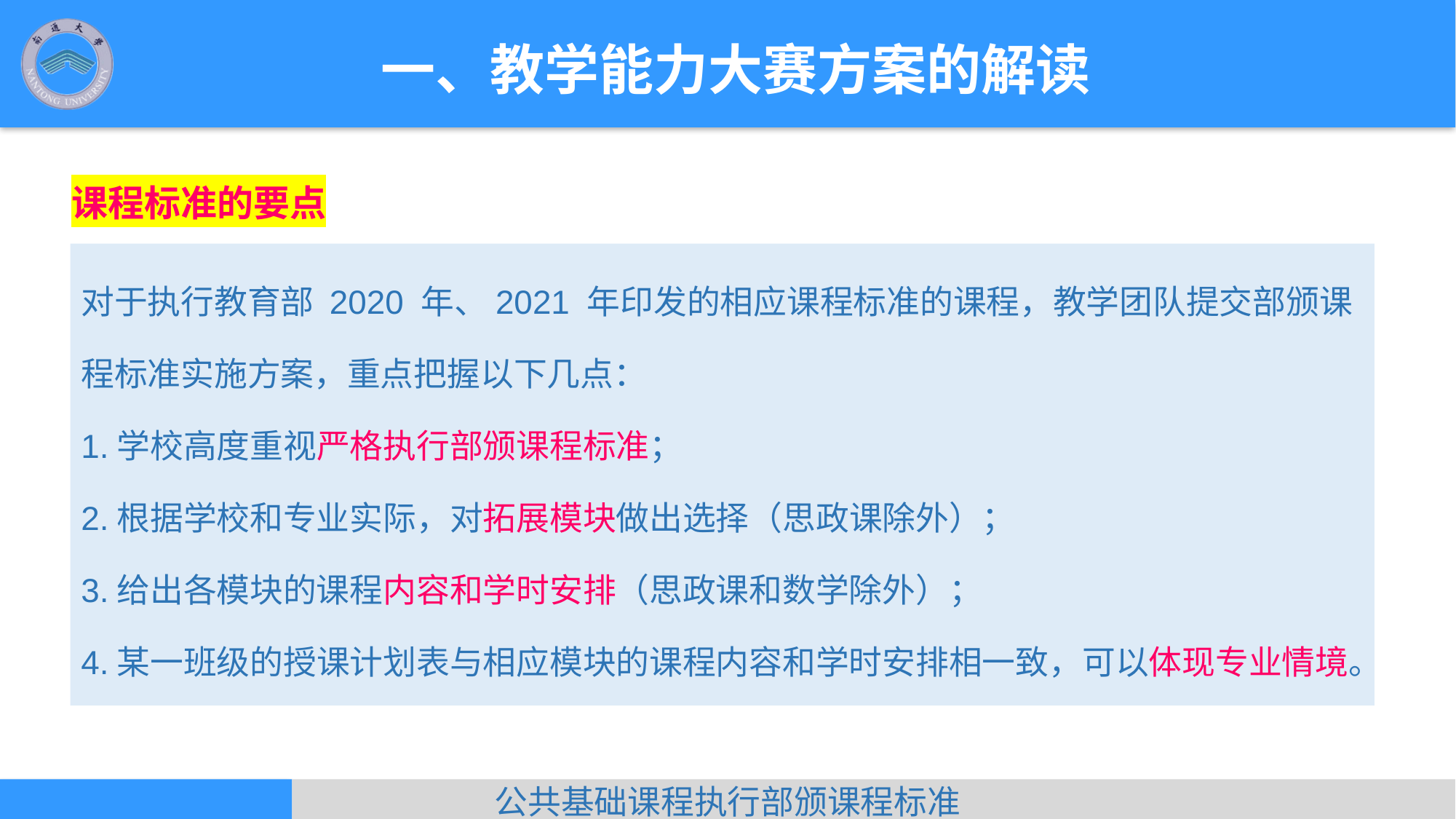

一、教学能力大赛方案的解读

课程标准的要点
对于执行教育部 2020 年、2021 年印发的相应课程标准的课程，教学团队提交部颁课程标准实施方案，重点把握以下几点：
1.学校高度重视严格执行部颁课程标准；
2.根据学校和专业实际，对拓展模块做出选择（思政课除外）；
3.给出各模块的课程内容和学时安排（思政课和数学除外）；
4.某一班级的授课计划表与相应模块的课程内容和学时安排相一致，可以体现专业情境。
公共基础课程执行部颁课程标准